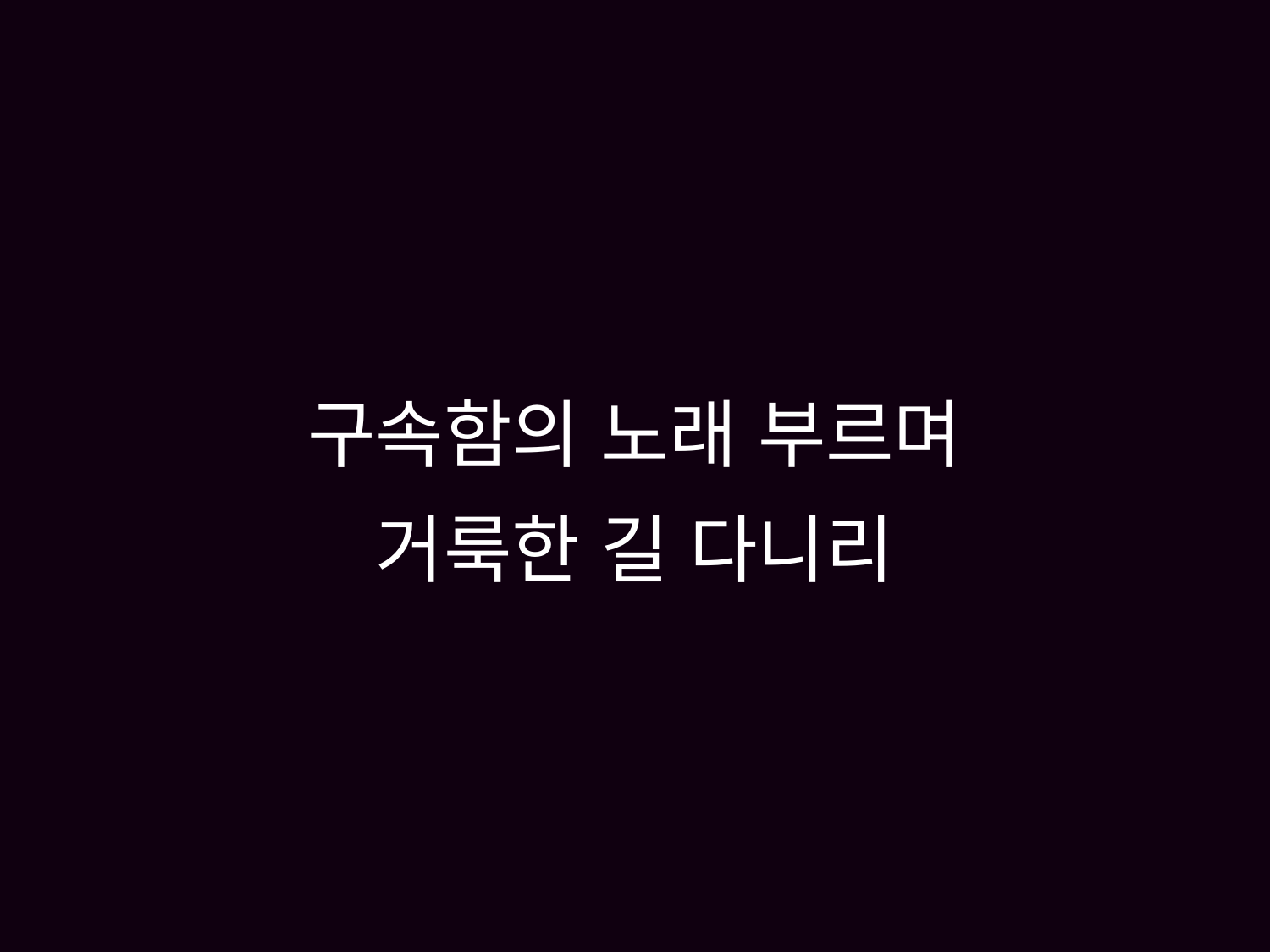

# 구속함의 노래 부르며 거룩한 길 다니리